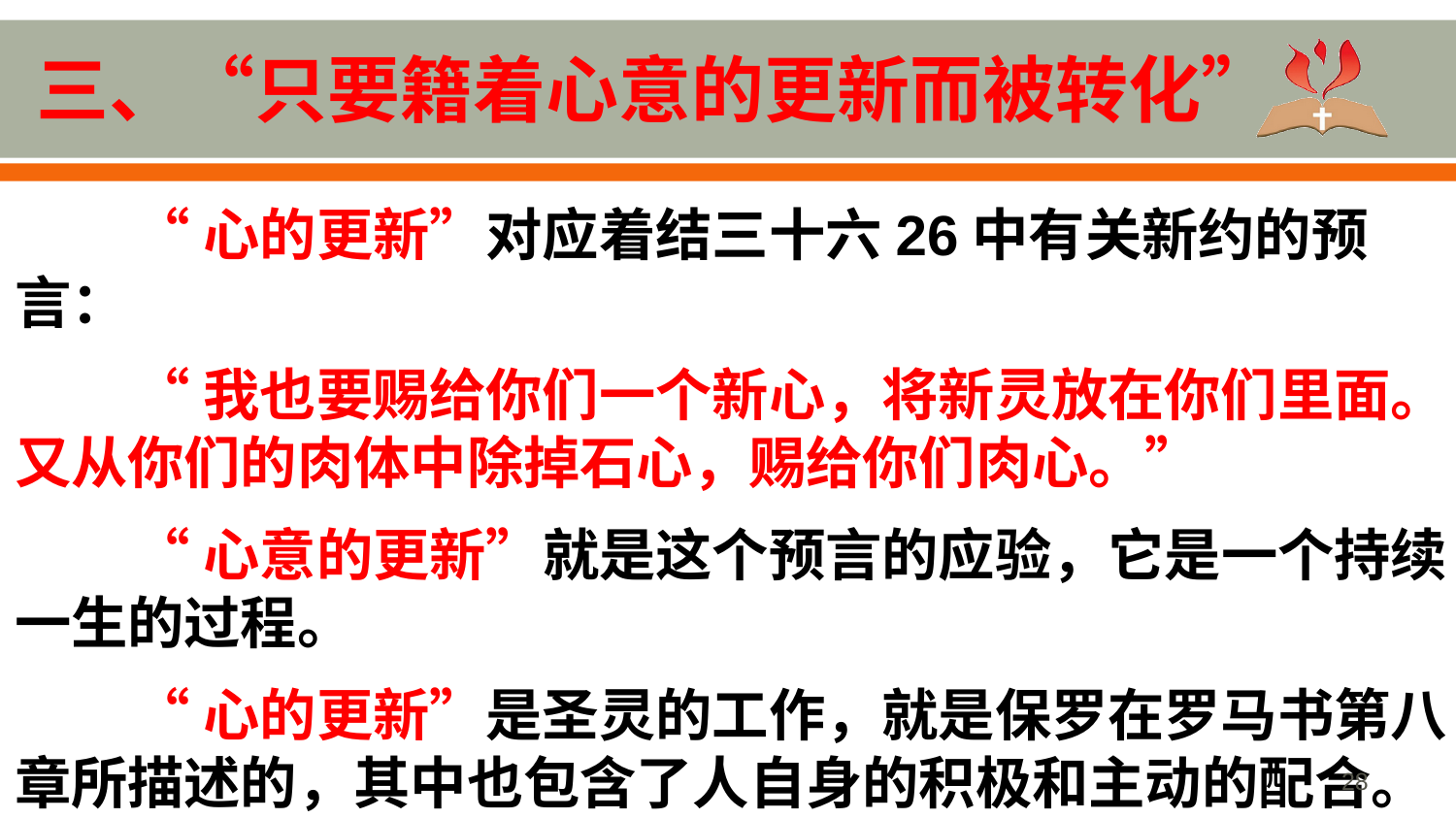

# 三、“只要籍着心意的更新而被转化”
“心的更新”对应着结三十六26中有关新约的预言：
“我也要赐给你们一个新心，将新灵放在你们里面。又从你们的肉体中除掉石心，赐给你们肉心。”
“心意的更新”就是这个预言的应验，它是一个持续一生的过程。
“心的更新”是圣灵的工作，就是保罗在罗马书第八章所描述的，其中也包含了人自身的积极和主动的配合。

28